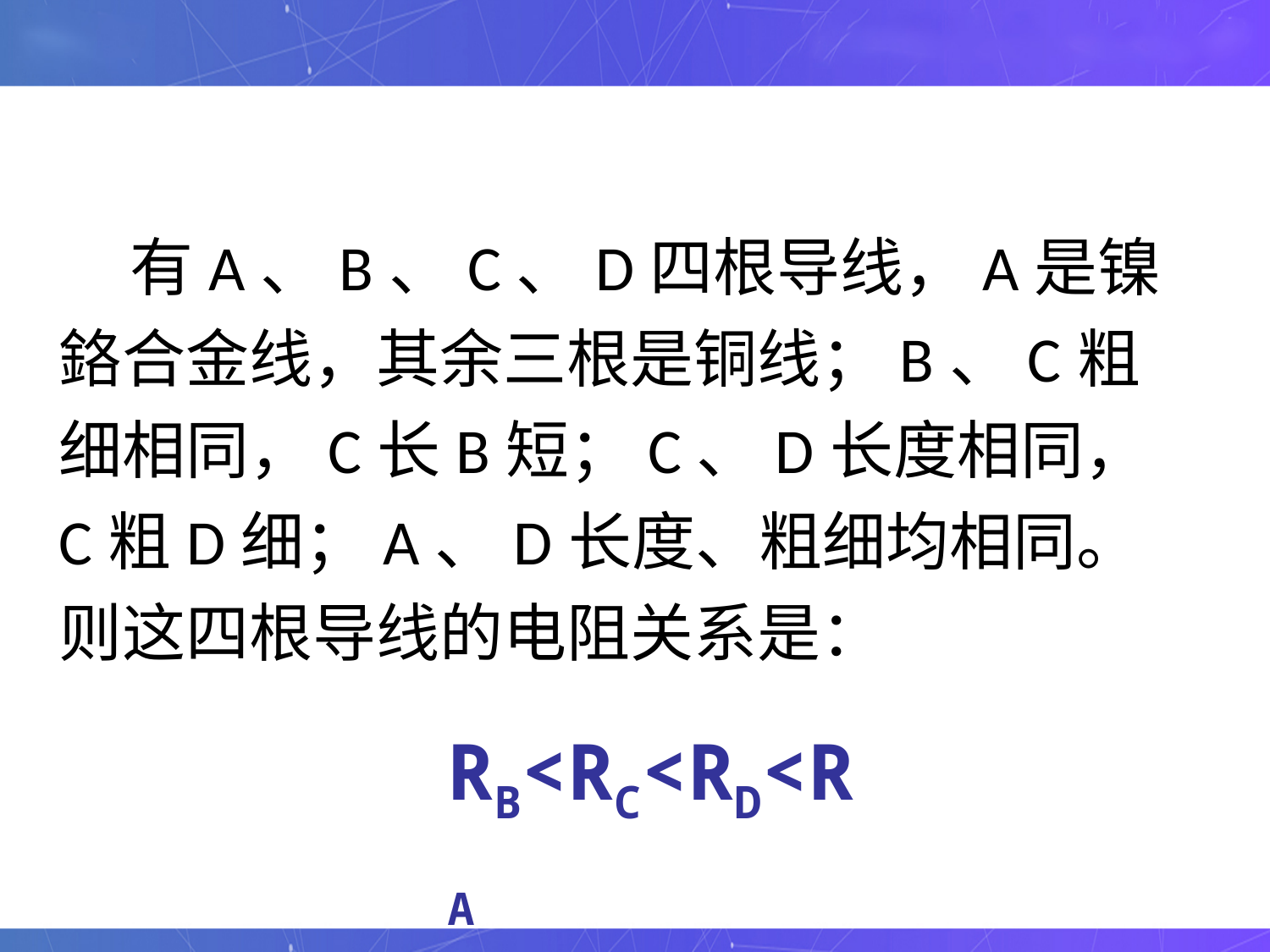

有A、B、C、D四根导线，A是镍鉻合金线，其余三根是铜线；B、C粗细相同，C长B短；C、D长度相同，C粗D细；A、D长度、粗细均相同。则这四根导线的电阻关系是：
RB<RC<RD<RA